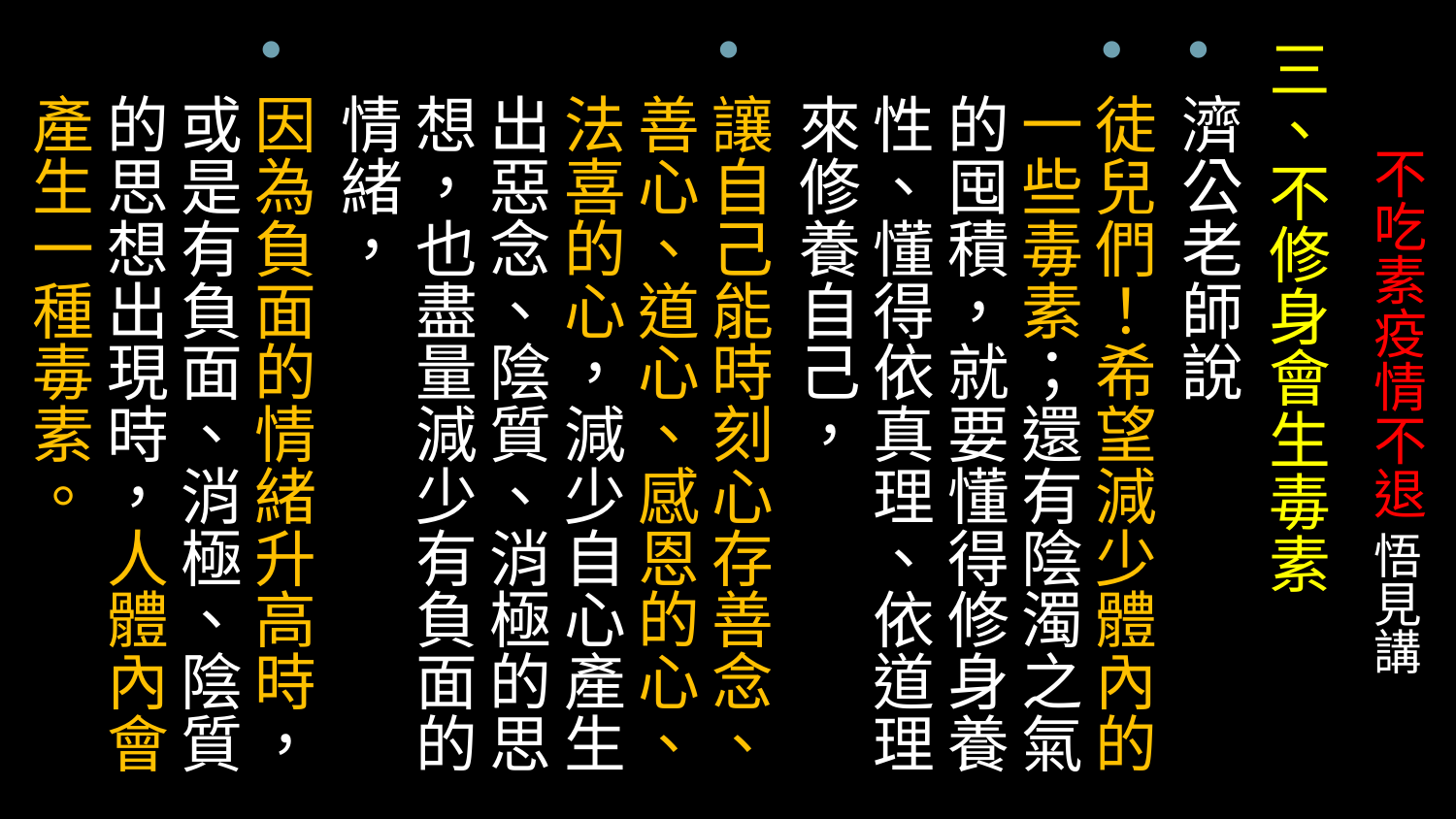

三、不修身會生毒素
濟公老師說
徒兒們！希望減少體內的一些毒素；還有陰濁之氣的囤積，就要懂得修身養性、懂得依真理、依道理來修養自己，
讓自己能時刻心存善念、善心、道心、感恩的心、法喜的心，減少自心產生出惡念、陰質、消極的思想，也盡量減少有負面的情緒，
因為負面的情緒升高時，或是有負面、消極、陰質的思想出現時，人體內會產生一種毒素。
# 不吃素疫情不退 悟見講